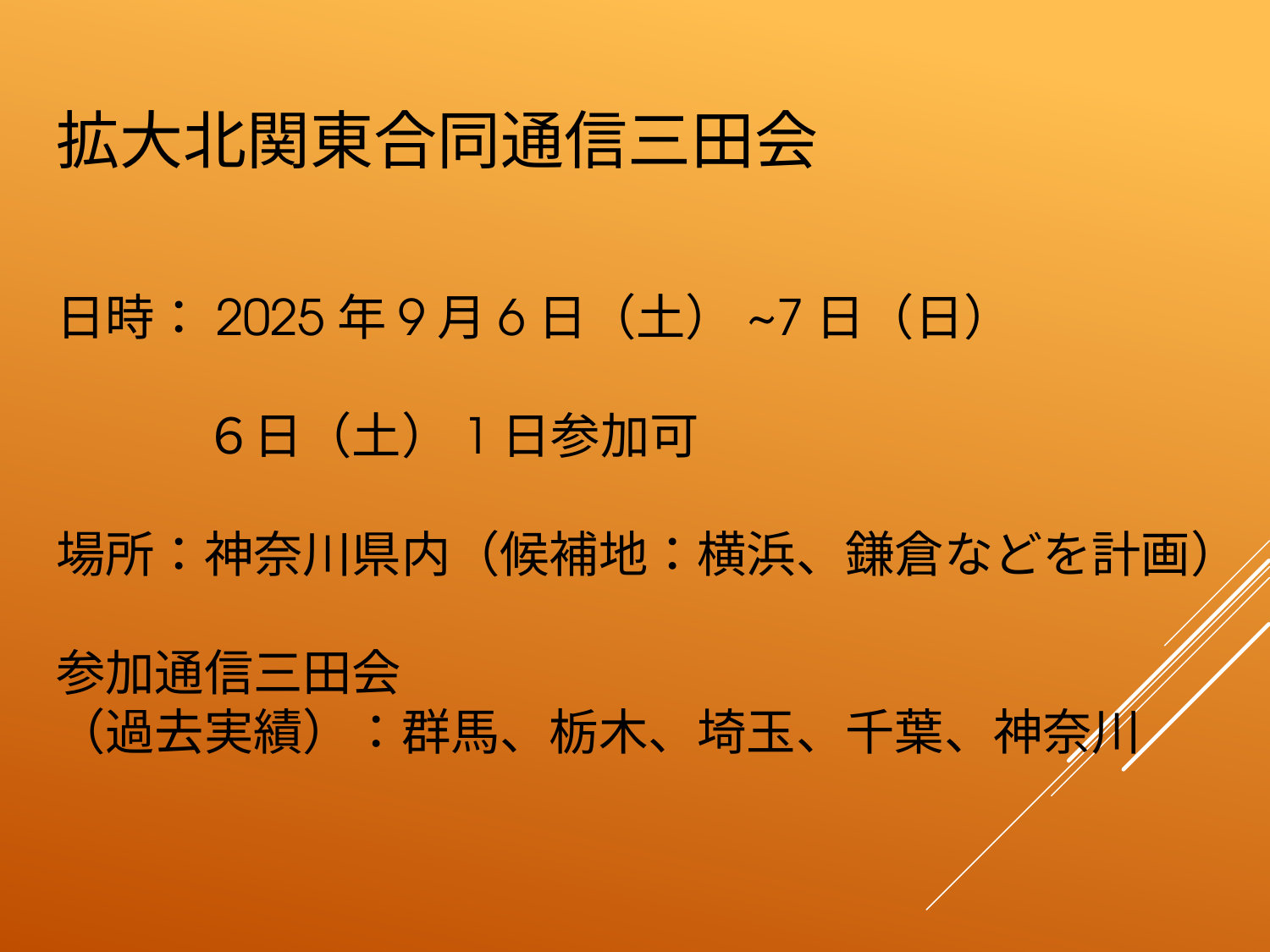

拡大北関東合同通信三田会
日時：2025年9月6日（土）~7日（日）

　　　６日（土）1日参加可

場所：神奈川県内（候補地：横浜、鎌倉などを計画）

参加通信三田会
（過去実績）：群馬、栃木、埼玉、千葉、神奈川